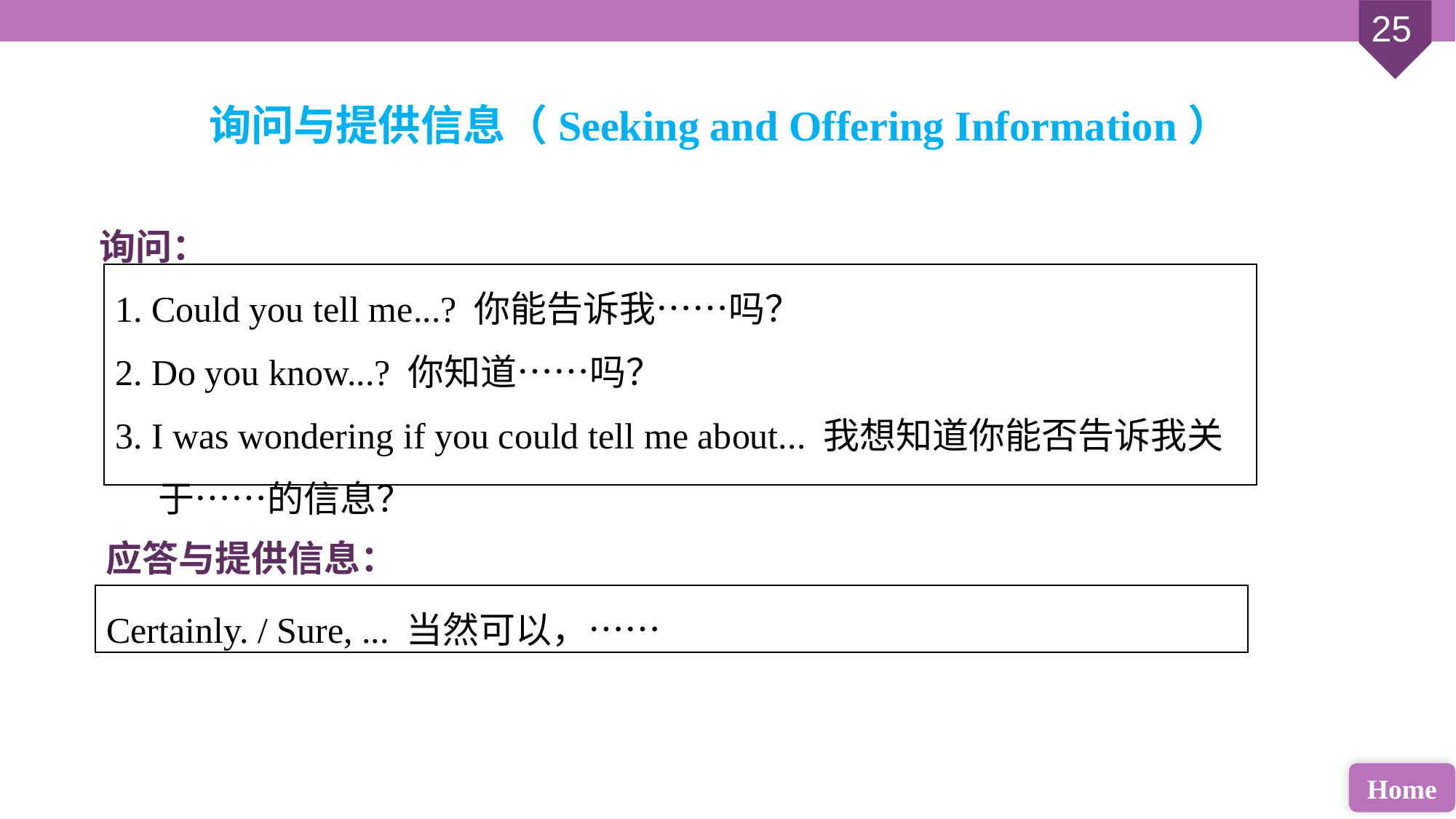

询问与提供信息（Seeking and Offering Information）
询问：
| 1. Could you tell me...? 你能告诉我……吗？ 2. Do you know...? 你知道……吗？ 3. I was wondering if you could tell me about... 我想知道你能否告诉我关于……的信息？ |
| --- |
应答与提供信息：
| Certainly. / Sure, ... 当然可以，…… |
| --- |